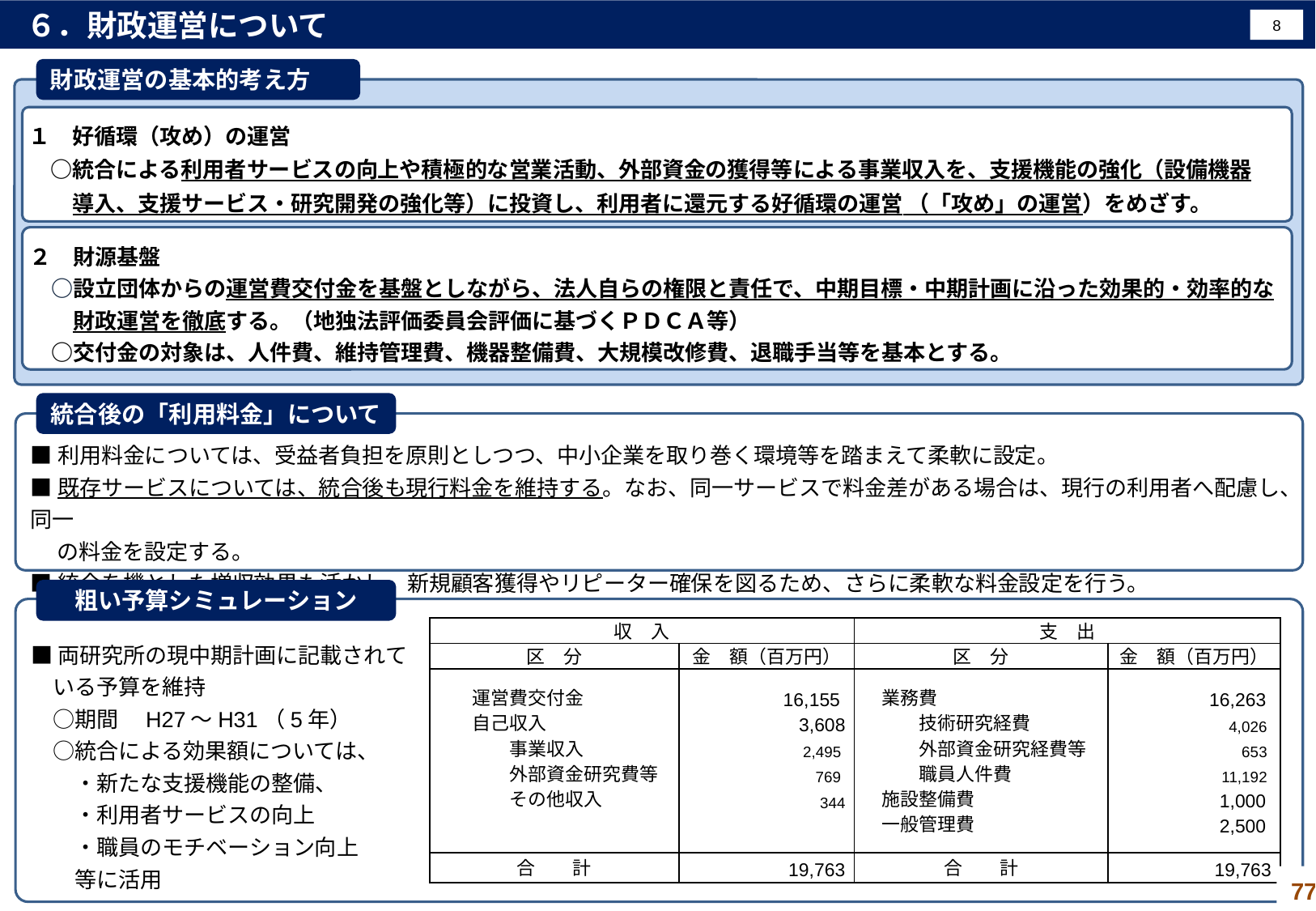

６．財政運営について
8
財政運営の基本的考え方

１　好循環（攻め）の運営
　○統合による利用者サービスの向上や積極的な営業活動、外部資金の獲得等による事業収入を、支援機能の強化（設備機器
　　導入、支援サービス・研究開発の強化等）に投資し、利用者に還元する好循環の運営 （「攻め」の運営）をめざす。
２　財源基盤
　○設立団体からの運営費交付金を基盤としながら、法人自らの権限と責任で、中期目標・中期計画に沿った効果的・効率的な
　　財政運営を徹底する。（地独法評価委員会評価に基づくＰＤＣＡ等）
　○交付金の対象は、人件費、維持管理費、機器整備費、大規模改修費、退職手当等を基本とする。
統合後の「利用料金」について

■利用料金については、受益者負担を原則としつつ、中小企業を取り巻く環境等を踏まえて柔軟に設定。
■既存サービスについては、統合後も現行料金を維持する。なお、同一サービスで料金差がある場合は、現行の利用者へ配慮し、同一
　 の料金を設定する。
■統合を機とした増収効果も活かし、新規顧客獲得やリピーター確保を図るため、さらに柔軟な料金設定を行う。

粗い予算シミュレーション

■両研究所の現中期計画に記載されて
　いる予算を維持
　○期間　H27～H31（5年）
　○統合による効果額については、
　　・新たな支援機能の整備、
　　・利用者サービスの向上
　　・職員のモチベーション向上
　　等に活用

| 収　入 |  | 支　出 |  |
| --- | --- | --- | --- |
| 区　分 | 金　額（百万円） | 区　分 | 金　額（百万円） |
| 運営費交付金 　　自己収入 　　　　事業収入 　　　　外部資金研究費等 　　　　その他収入 | 16,155 3,608 2,495 769 344 | 業務費 　　　技術研究経費 　　　外部資金研究経費等 　　　職員人件費 　施設整備費 　一般管理費 | 16,263 4,026 653 11,192 1,000 2,500 |
| 合　　計 | 19,763 | 合　　計 | 19,763 |
77